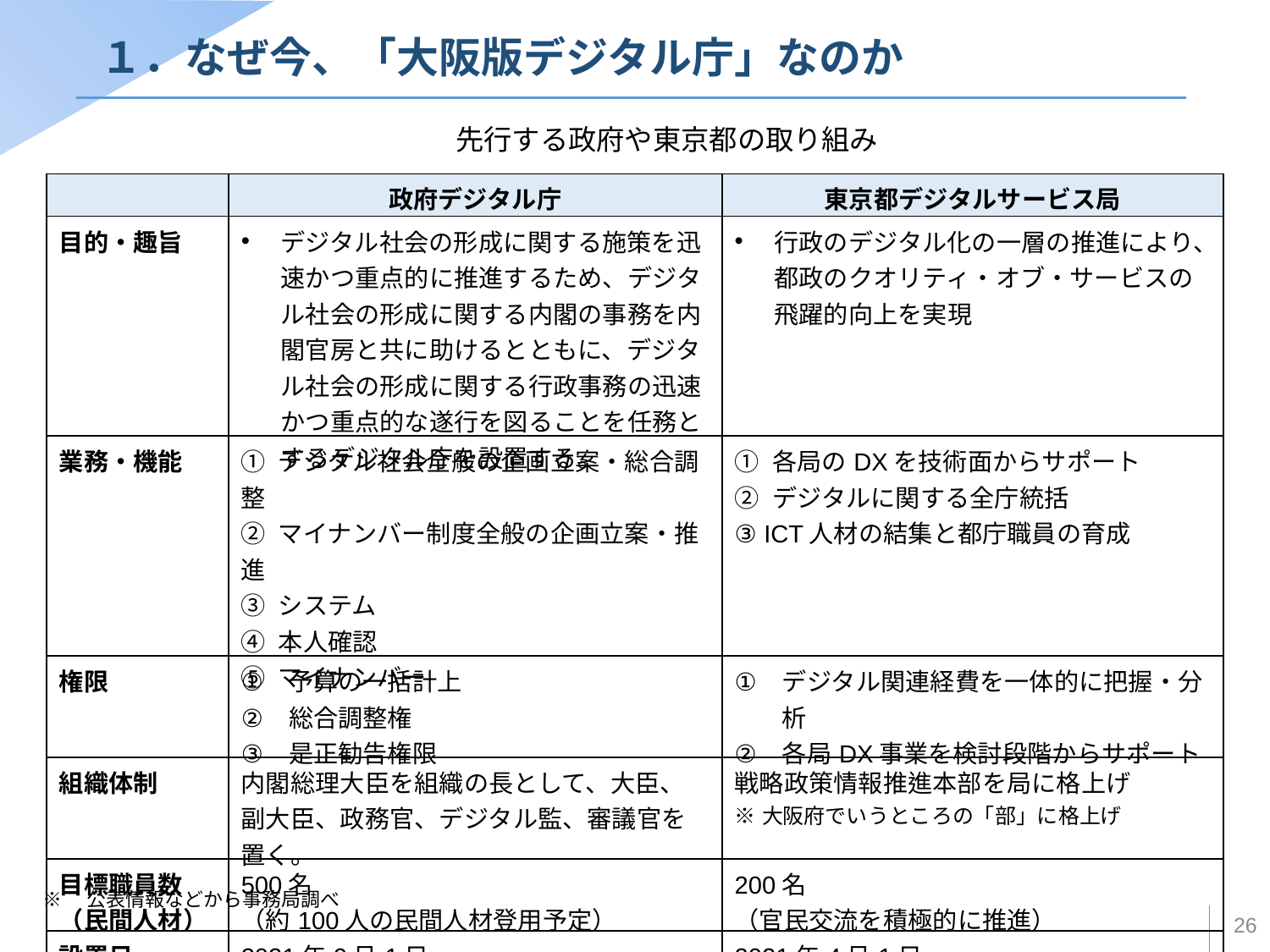

# １．なぜ今、「大阪版デジタル庁」なのか
先行する政府や東京都の取り組み
|  | 政府デジタル庁 | 東京都デジタルサービス局 |
| --- | --- | --- |
| 目的・趣旨 | デジタル社会の形成に関する施策を迅速かつ重点的に推進するため、デジタル社会の形成に関する内閣の事務を内閣官房と共に助けるとともに、デジタル社会の形成に関する行政事務の迅速かつ重点的な遂行を図ることを任務とするデジタル庁を設置する。 | 行政のデジタル化の一層の推進により、都政のクオリティ・オブ・サービスの飛躍的向上を実現 |
| 業務・機能 | ① デジタル社会全般の企画立案・総合調整 ② マイナンバー制度全般の企画立案・推進 ③ システム ④ 本人確認 ⑤ マイナンバー | ① 各局のDXを技術面からサポート ② デジタルに関する全庁統括 ③ ICT人材の結集と都庁職員の育成 |
| 権限 | 予算の一括計上 総合調整権 是正勧告権限 | デジタル関連経費を一体的に把握・分析 各局DX事業を検討段階からサポート |
| 組織体制 | 内閣総理大臣を組織の長として、大臣、副大臣、政務官、デジタル監、審議官を置く。 | 戦略政策情報推進本部を局に格上げ ※大阪府でいうところの「部」に格上げ |
| 目標職員数 （民間人材） | 500名 （約100人の民間人材登用予定） | 200名 （官民交流を積極的に推進） |
| 設置日 | 2021年9月1日 | 2021年4月1日 |
※　公表情報などから事務局調べ
26